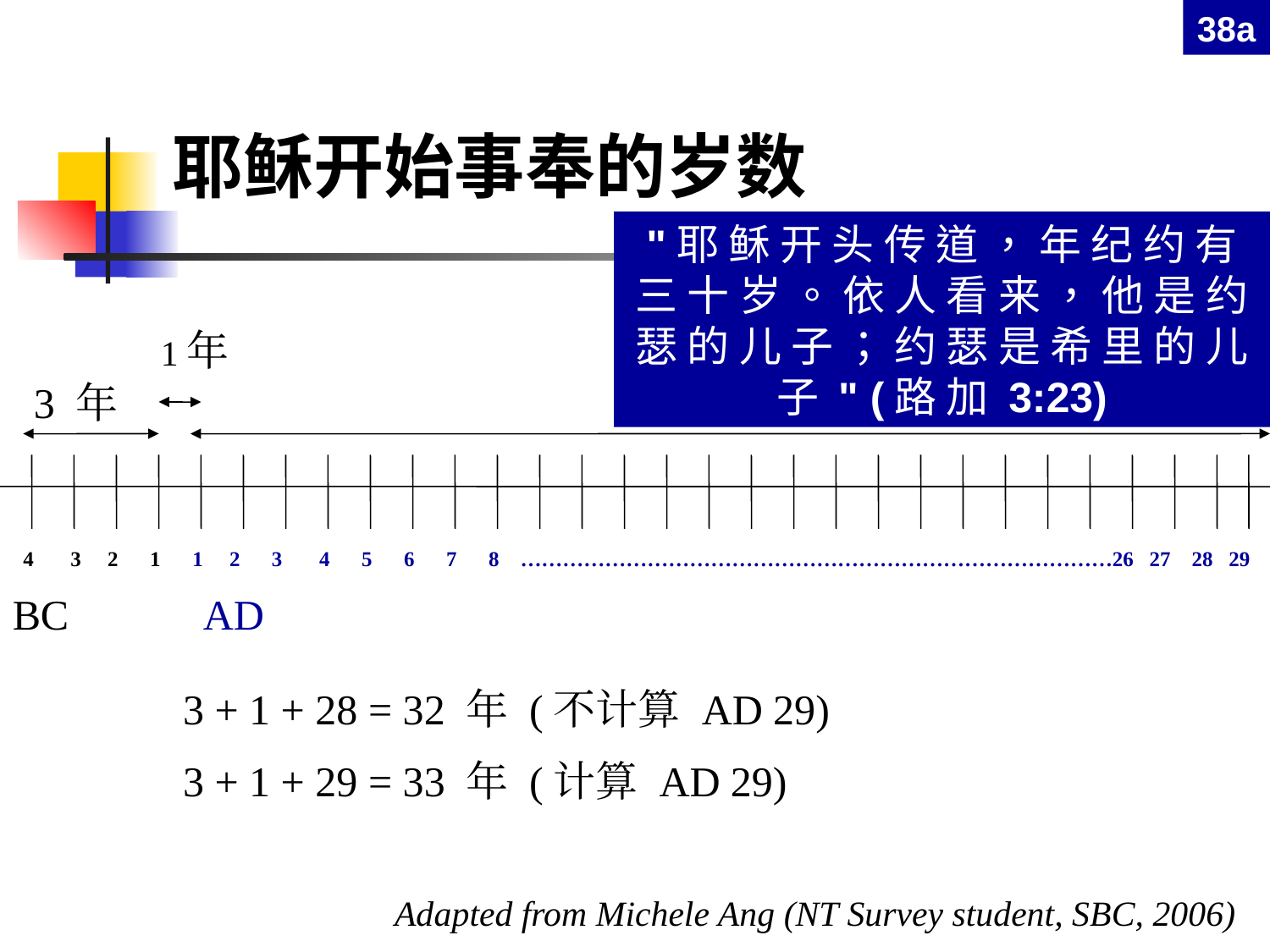

38a
耶稣开始事奉的岁数

"耶 稣 开 头 传 道 ， 年 纪 约 有 三 十 岁 。 依 人 看 来 ， 他 是 约 瑟 的 儿 子 ； 约 瑟 是 希 里 的 儿 子 " (路 加 3:23)
1年

28 / 29 年
  3 年

  4       3     2      1      1     2      3       4      5      6      7      8    …………………………………………………………………………26   27    28   29
BC	      AD
3 + 1 + 28 = 32 年 (不计算 AD 29)
3 + 1 + 29 = 33 年 (计算 AD 29)
Adapted from Michele Ang (NT Survey student, SBC, 2006)